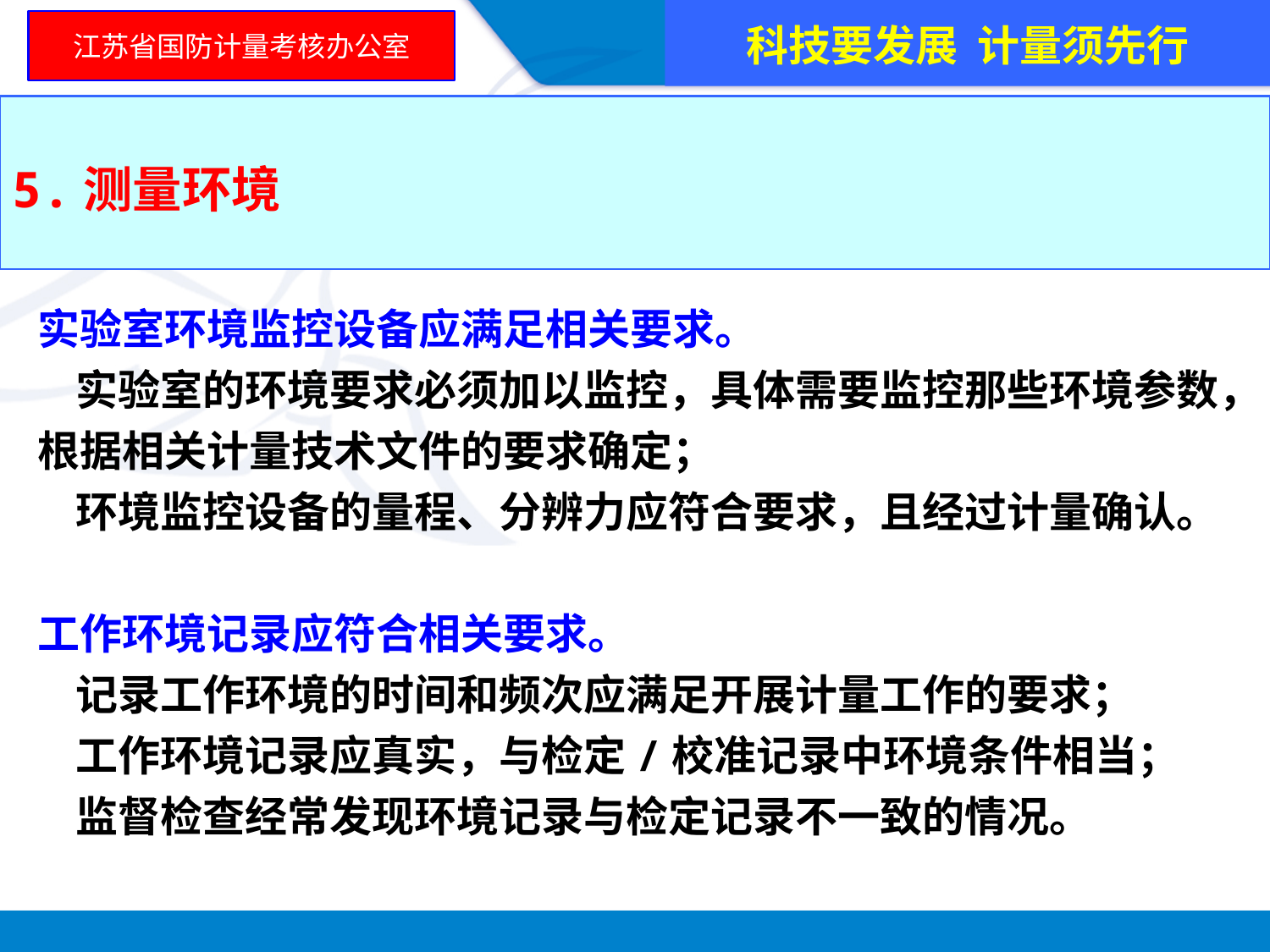

科技要发展  计量须先行
江苏省国防计量考核办公室
5.测量环境

实验室环境监控设备应满足相关要求。
    实验室的环境要求必须加以监控，具体需要监控那些环境参数，根据相关计量技术文件的要求确定；
    环境监控设备的量程、分辨力应符合要求，且经过计量确认。
工作环境记录应符合相关要求。
    记录工作环境的时间和频次应满足开展计量工作的要求；
    工作环境记录应真实，与检定/校准记录中环境条件相当；
    监督检查经常发现环境记录与检定记录不一致的情况。